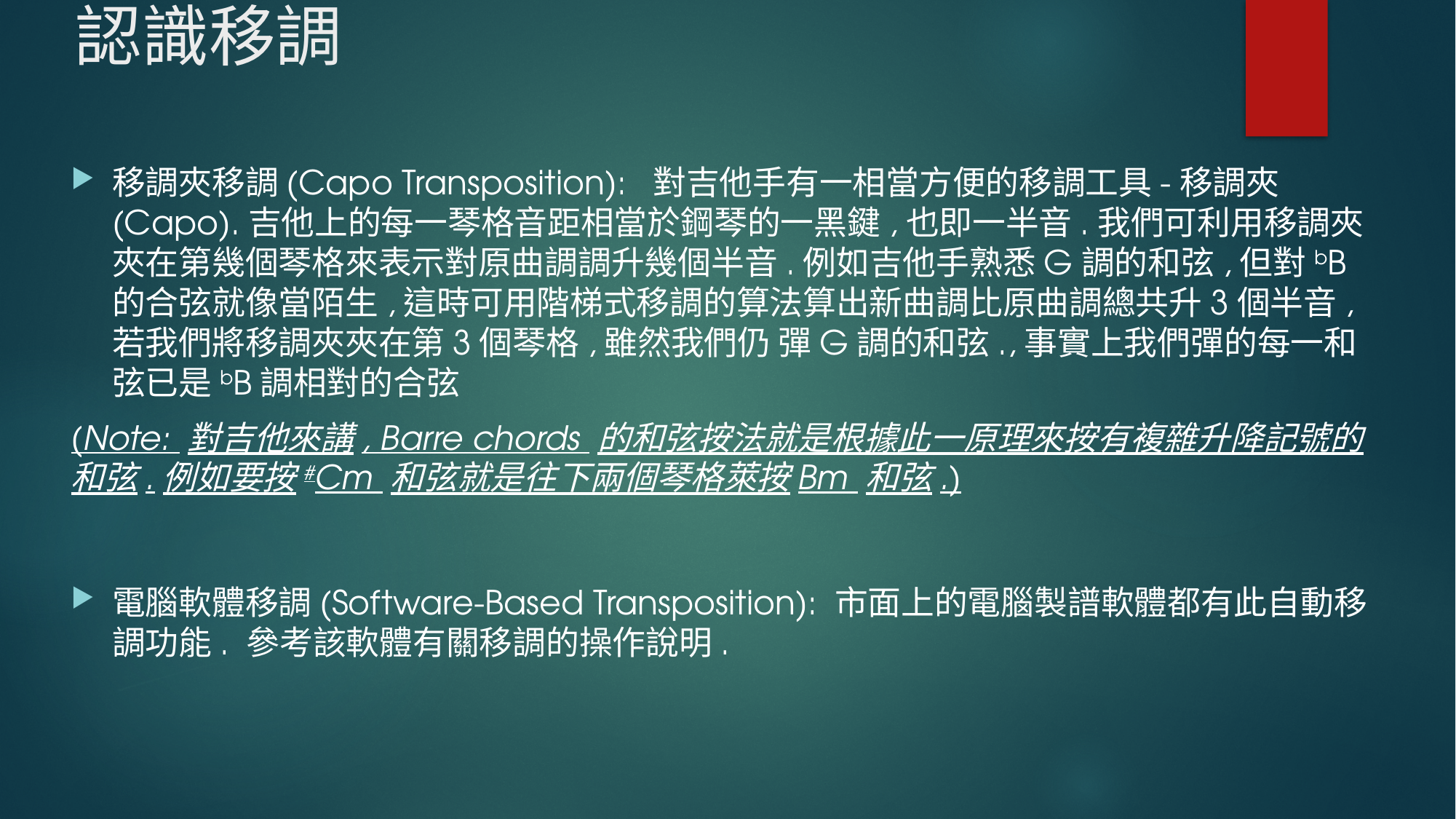

# 認識移調

移調夾移調(Capo Transposition):  對吉他手有一相當方便的移調工具-移調夾(Capo).吉他上的每一琴格音距相當於鋼琴的一黑鍵,也即一半音.我們可利用移調夾夾在第幾個琴格來表示對原曲調調升幾個半音.例如吉他手熟悉G調的和弦,但對bB的合弦就像當陌生,這時可用階梯式移調的算法算出新曲調比原曲調總共升3個半音,若我們將移調夾夾在第3個琴格,雖然我們仍 彈G調的和弦.,事實上我們彈的每一和弦已是bB調相對的合弦
(Note: 對吉他來講, Barre chords 的和弦按法就是根據此一原理來按有複雜升降記號的和弦.例如要按#Cm 和弦就是往下兩個琴格萊按Bm 和弦.)

電腦軟體移調(Software-Based Transposition): 市面上的電腦製譜軟體都有此自動移調功能. 參考該軟體有關移調的操作說明.